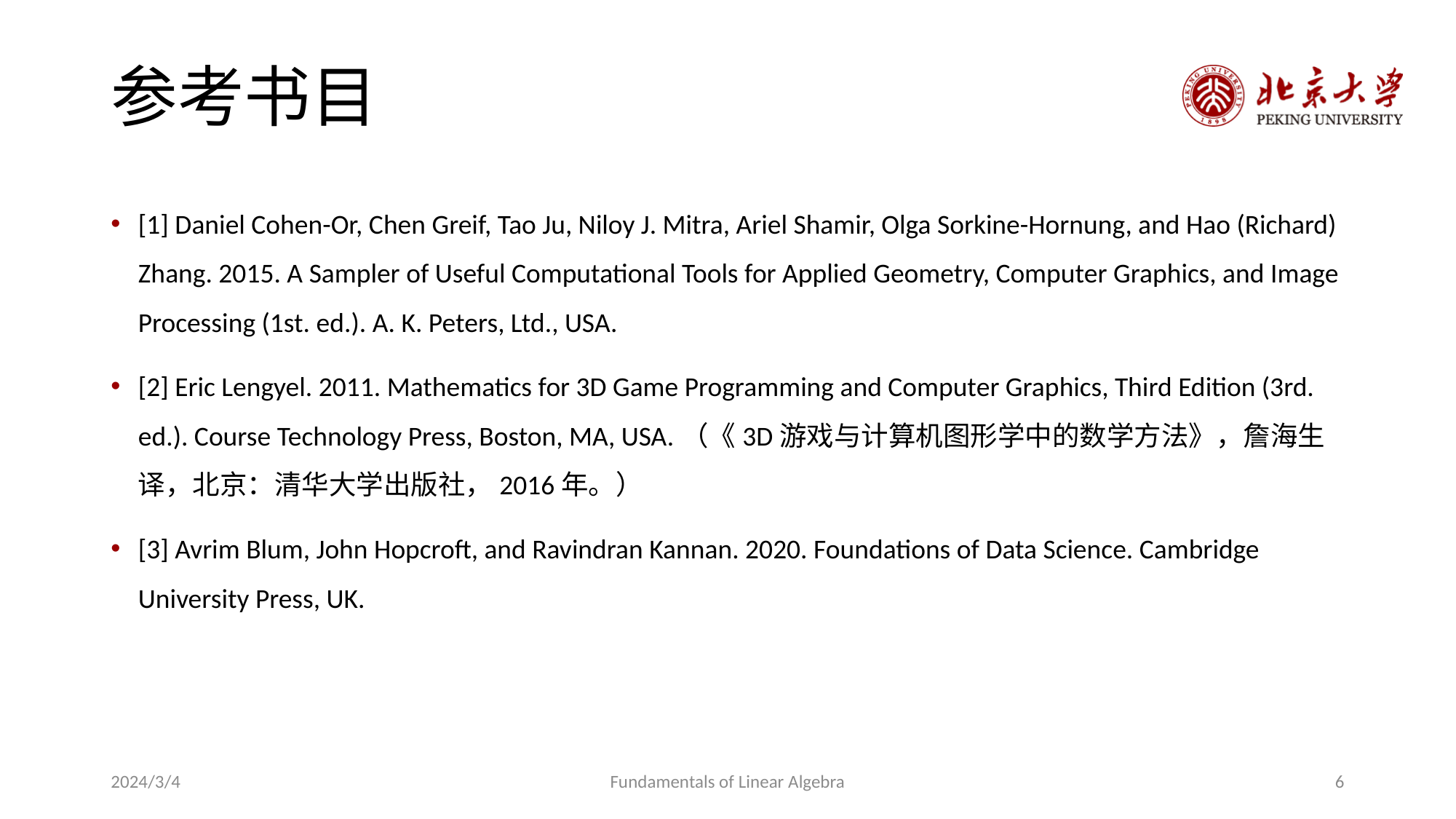

# 参考书目
[1] Daniel Cohen-Or, Chen Greif, Tao Ju, Niloy J. Mitra, Ariel Shamir, Olga Sorkine-Hornung, and Hao (Richard) Zhang. 2015. A Sampler of Useful Computational Tools for Applied Geometry, Computer Graphics, and Image Processing (1st. ed.). A. K. Peters, Ltd., USA.
[2] Eric Lengyel. 2011. Mathematics for 3D Game Programming and Computer Graphics, Third Edition (3rd. ed.). Course Technology Press, Boston, MA, USA.（《3D游戏与计算机图形学中的数学方法》，詹海生译，北京：清华大学出版社，2016年。）
[3] Avrim Blum, John Hopcroft, and Ravindran Kannan. 2020. Foundations of Data Science. Cambridge University Press, UK.
2024/3/4
Fundamentals of Linear Algebra
6